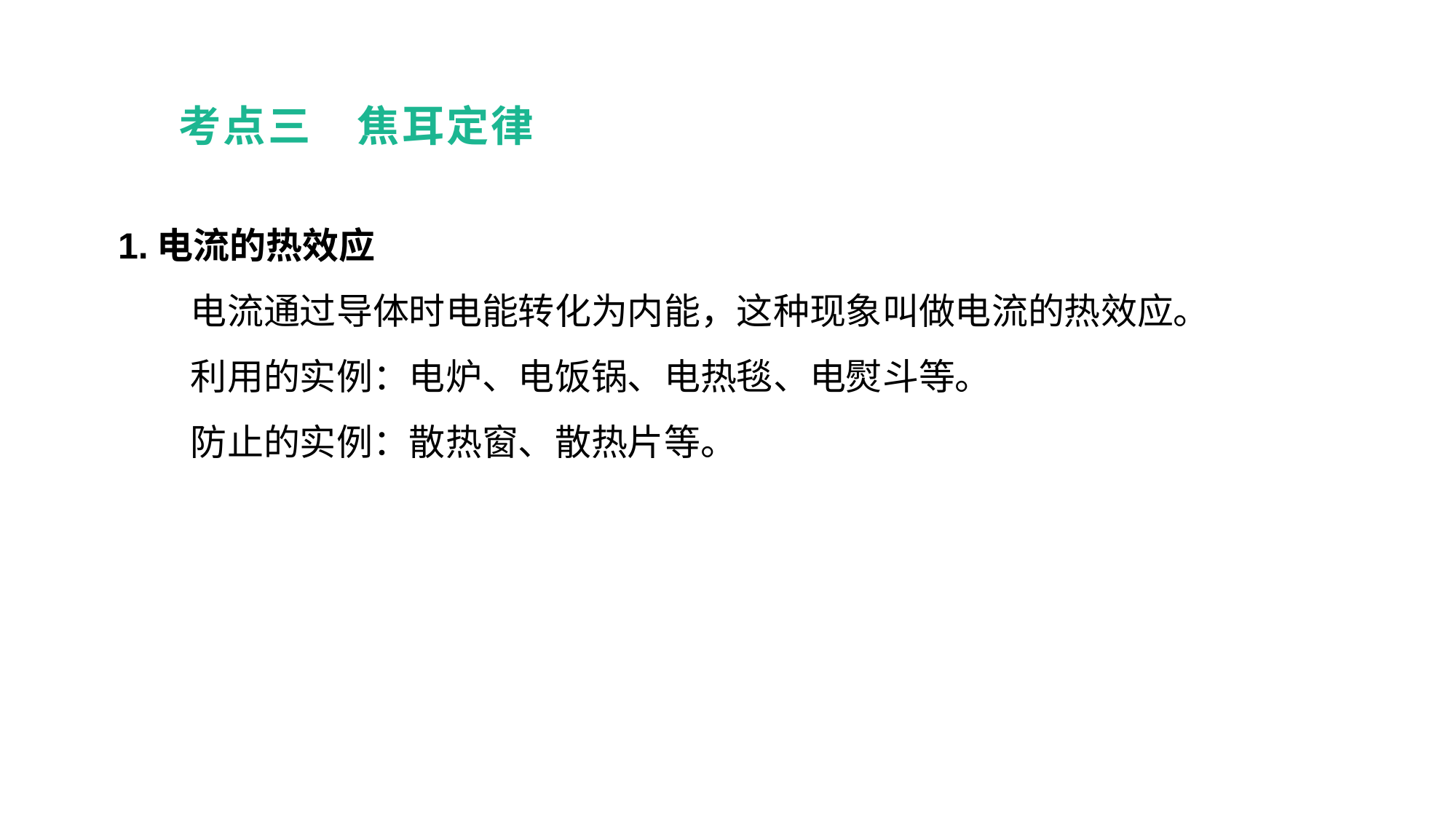

考点三　焦耳定律
1.电流的热效应
　　电流通过导体时电能转化为内能，这种现象叫做电流的热效应。
　　利用的实例：电炉、电饭锅、电热毯、电熨斗等。
　　防止的实例：散热窗、散热片等。
教材梳理 夯实基础